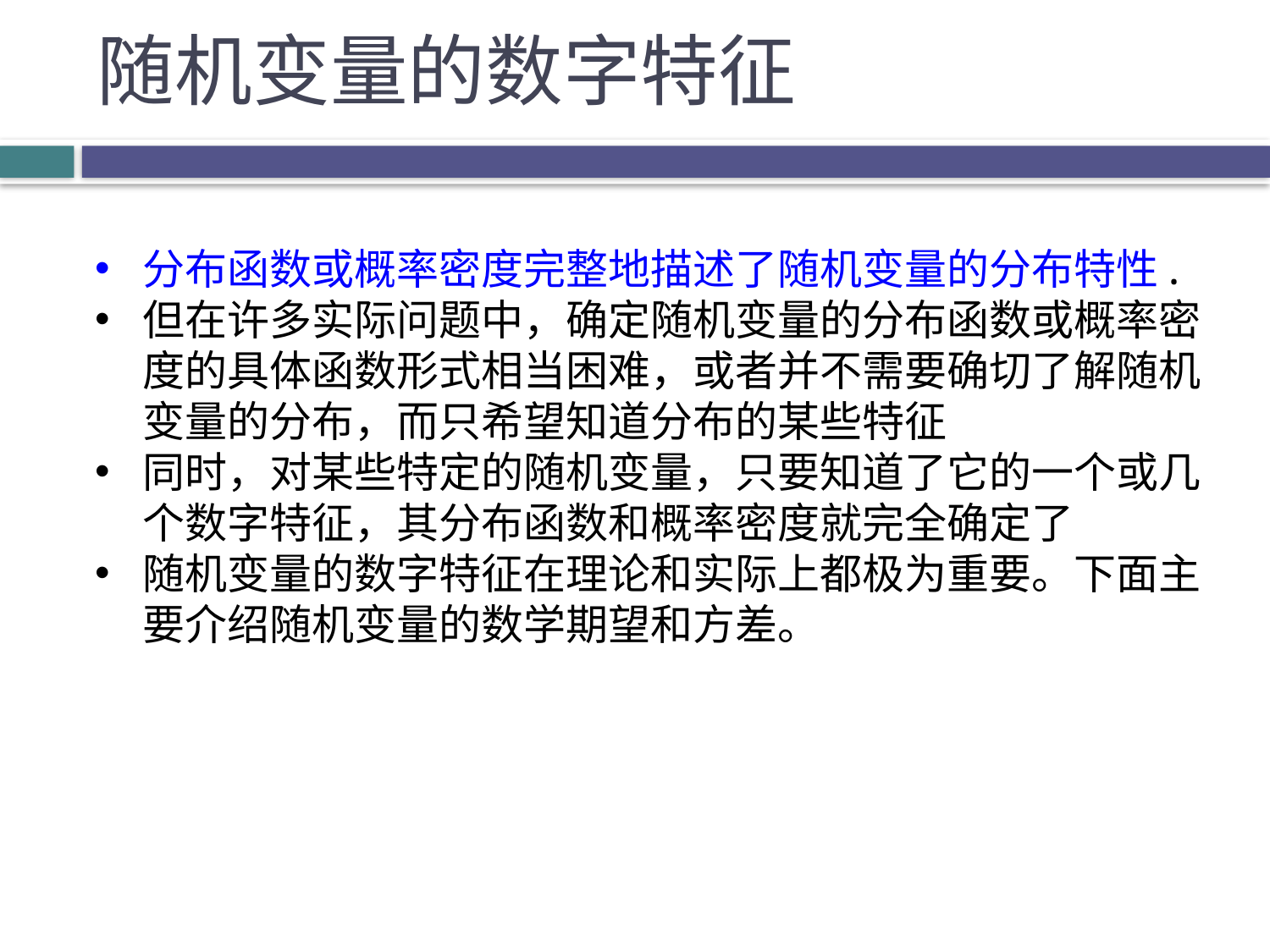

# 随机变量的数字特征
分布函数或概率密度完整地描述了随机变量的分布特性.
但在许多实际问题中，确定随机变量的分布函数或概率密度的具体函数形式相当困难，或者并不需要确切了解随机变量的分布，而只希望知道分布的某些特征
同时，对某些特定的随机变量，只要知道了它的一个或几个数字特征，其分布函数和概率密度就完全确定了
随机变量的数字特征在理论和实际上都极为重要。下面主要介绍随机变量的数学期望和方差。